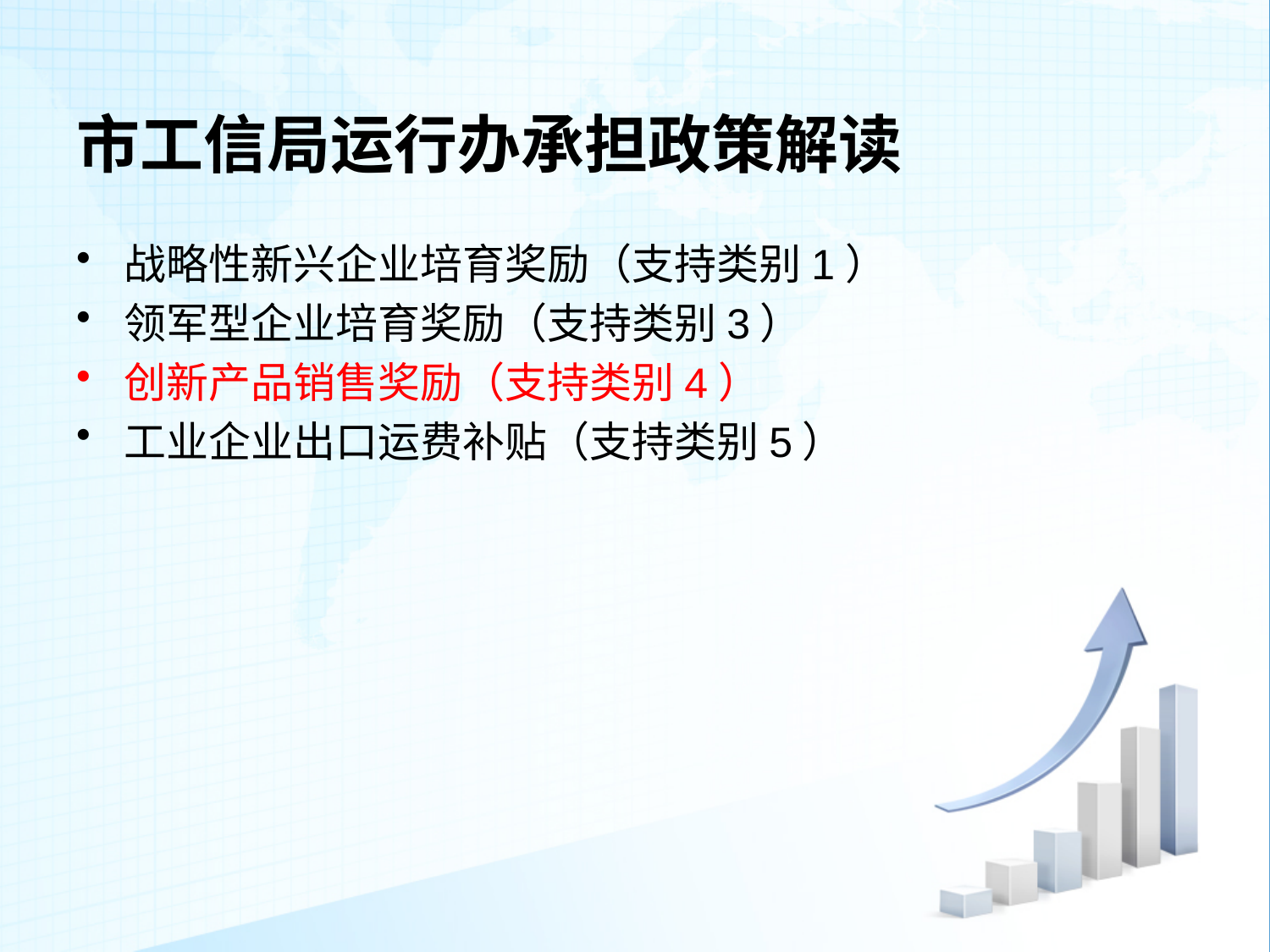

# 市工信局运行办承担政策解读

战略性新兴企业培育奖励（支持类别1）
领军型企业培育奖励（支持类别3）
创新产品销售奖励（支持类别4）
工业企业出口运费补贴（支持类别5）